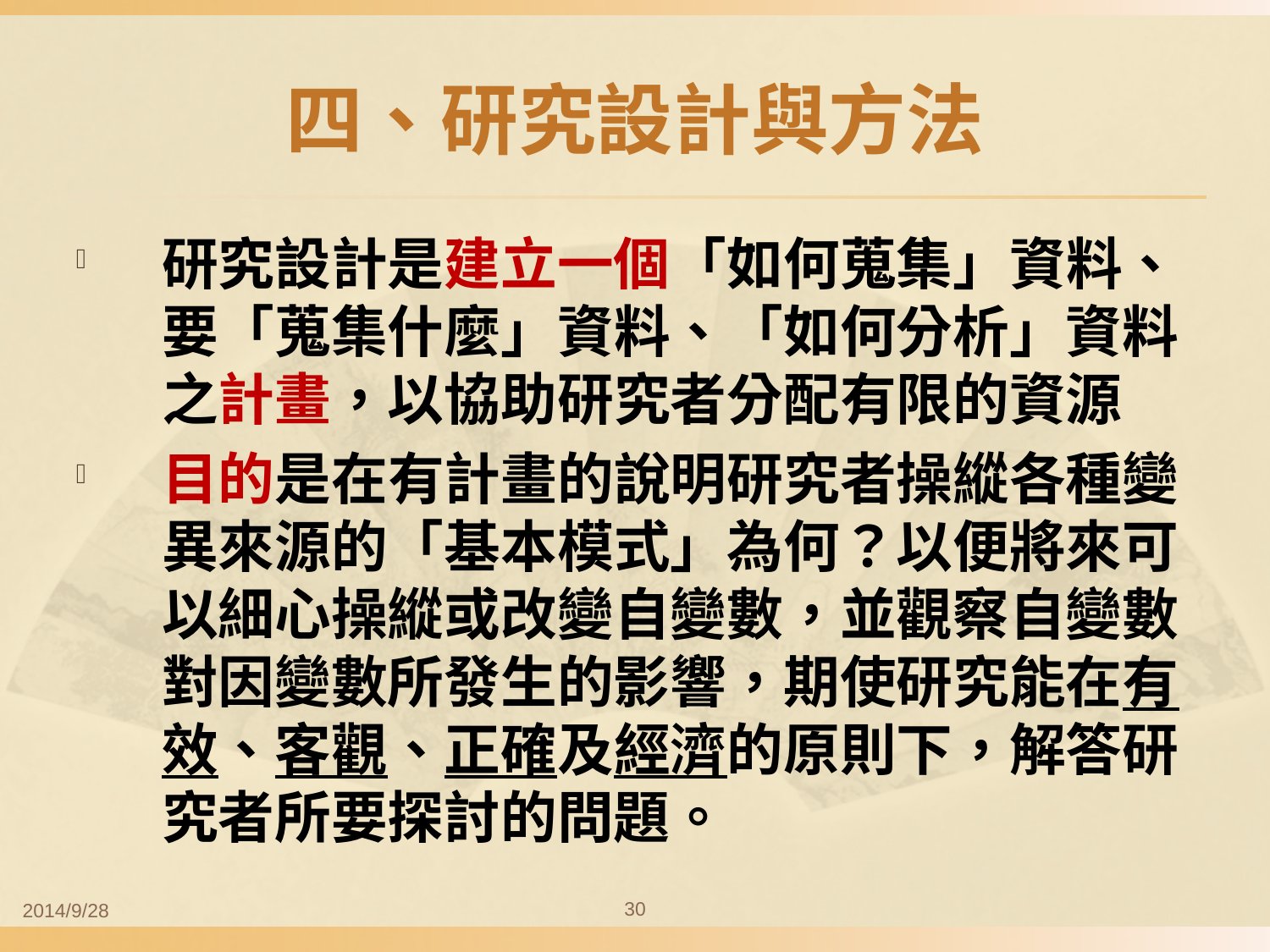

# 四、研究設計與方法
研究設計是建立一個「如何蒐集」資料、要「蒐集什麼」資料、「如何分析」資料之計畫，以協助研究者分配有限的資源
目的是在有計畫的說明研究者操縱各種變異來源的「基本模式」為何？以便將來可以細心操縱或改變自變數，並觀察自變數對因變數所發生的影響，期使研究能在有效、客觀、正確及經濟的原則下，解答研究者所要探討的問題。
2014/9/28
30